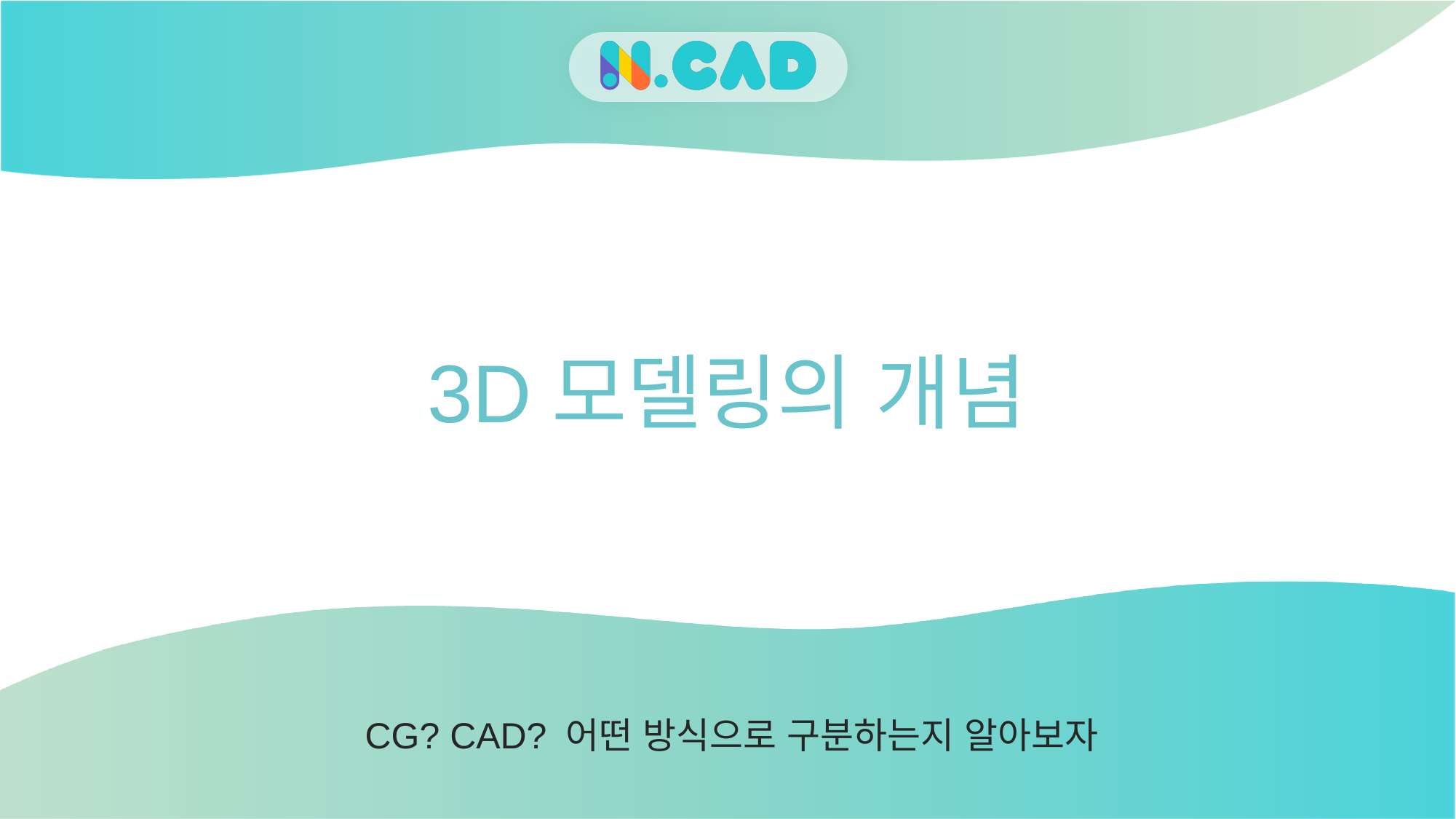

# 3D모델링의 개념
CG? CAD? 어떤 방식으로 구분하는지 알아보자